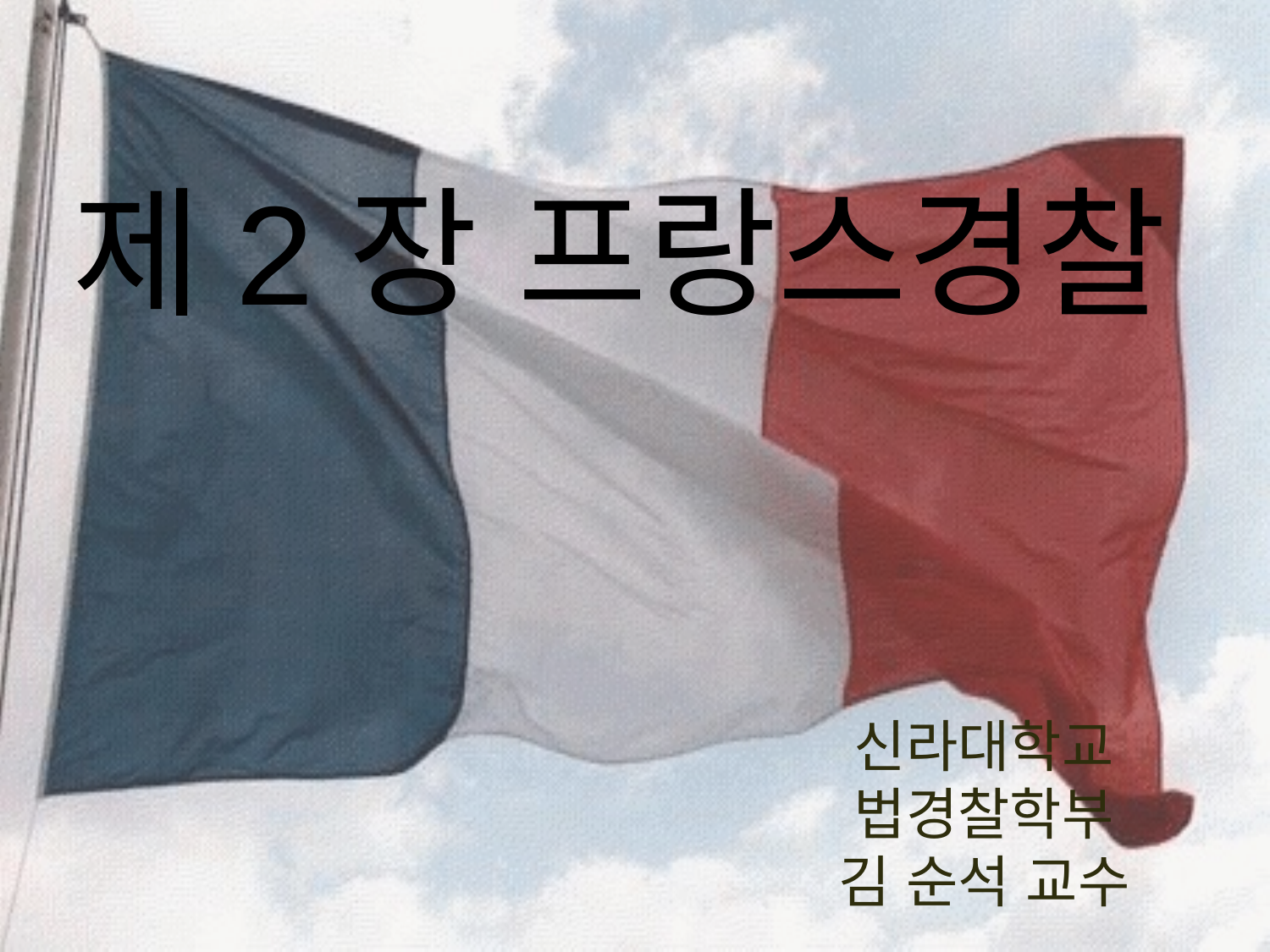

제2장 프랑스경찰
신라대학교
법경찰학부
김 순석 교수